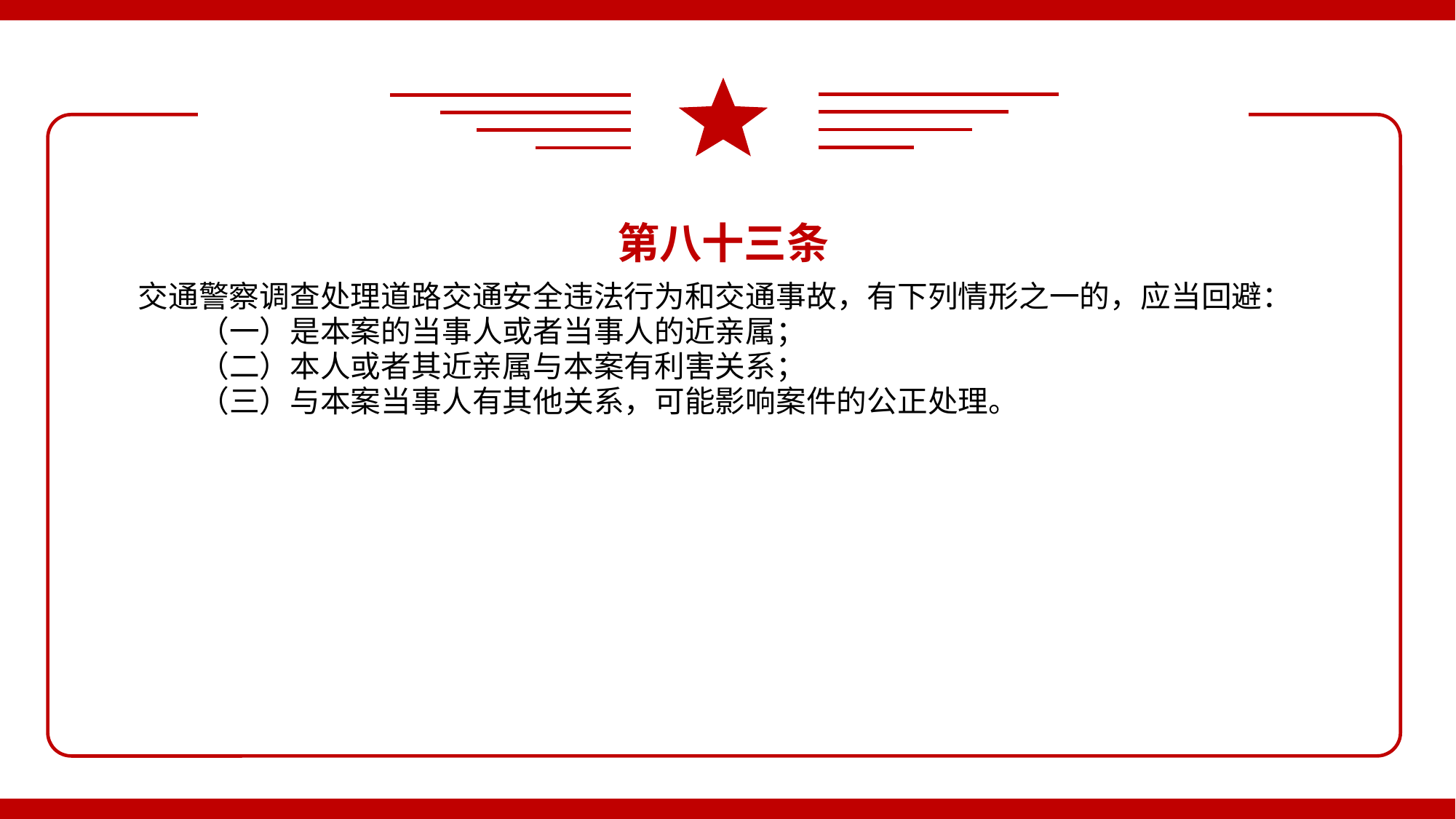

第八十三条
交通警察调查处理道路交通安全违法行为和交通事故，有下列情形之一的，应当回避：
　　（一）是本案的当事人或者当事人的近亲属；
　　（二）本人或者其近亲属与本案有利害关系；
　　（三）与本案当事人有其他关系，可能影响案件的公正处理。